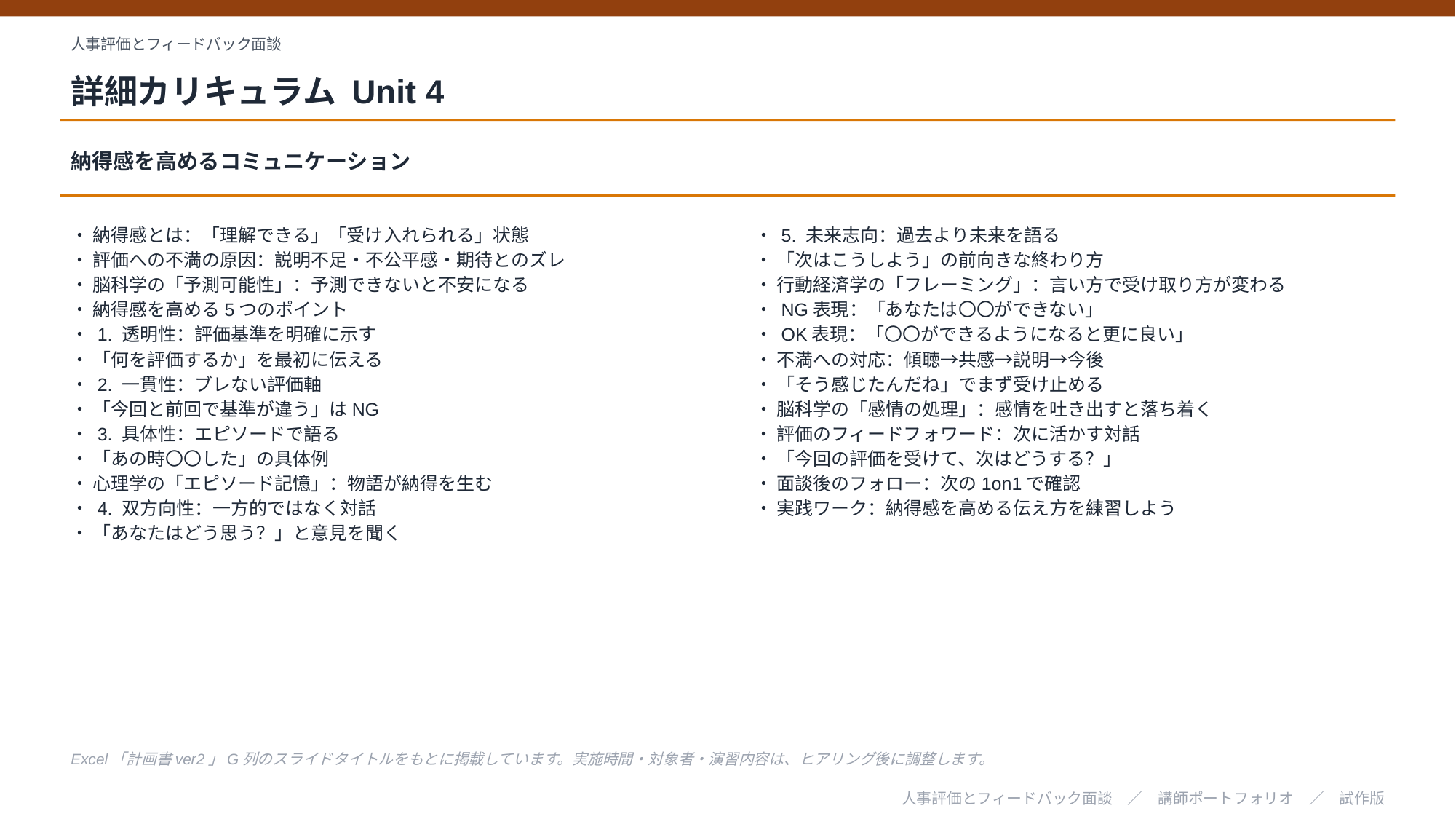

人事評価とフィードバック面談
詳細カリキュラム Unit 4

納得感を高めるコミュニケーション

・ 納得感とは：「理解できる」「受け入れられる」状態
・ 評価への不満の原因：説明不足・不公平感・期待とのズレ
・ 脳科学の「予測可能性」：予測できないと不安になる
・ 納得感を高める5つのポイント
・ 1. 透明性：評価基準を明確に示す
・ 「何を評価するか」を最初に伝える
・ 2. 一貫性：ブレない評価軸
・ 「今回と前回で基準が違う」はNG
・ 3. 具体性：エピソードで語る
・ 「あの時〇〇した」の具体例
・ 心理学の「エピソード記憶」：物語が納得を生む
・ 4. 双方向性：一方的ではなく対話
・ 「あなたはどう思う？」と意見を聞く
・ 5. 未来志向：過去より未来を語る
・ 「次はこうしよう」の前向きな終わり方
・ 行動経済学の「フレーミング」：言い方で受け取り方が変わる
・ NG表現：「あなたは〇〇ができない」
・ OK表現：「〇〇ができるようになると更に良い」
・ 不満への対応：傾聴→共感→説明→今後
・ 「そう感じたんだね」でまず受け止める
・ 脳科学の「感情の処理」：感情を吐き出すと落ち着く
・ 評価のフィードフォワード：次に活かす対話
・ 「今回の評価を受けて、次はどうする？」
・ 面談後のフォロー：次の1on1で確認
・ 実践ワーク：納得感を高める伝え方を練習しよう
Excel「計画書ver2」G列のスライドタイトルをもとに掲載しています。実施時間・対象者・演習内容は、ヒアリング後に調整します。
人事評価とフィードバック面談　／　講師ポートフォリオ　／　試作版